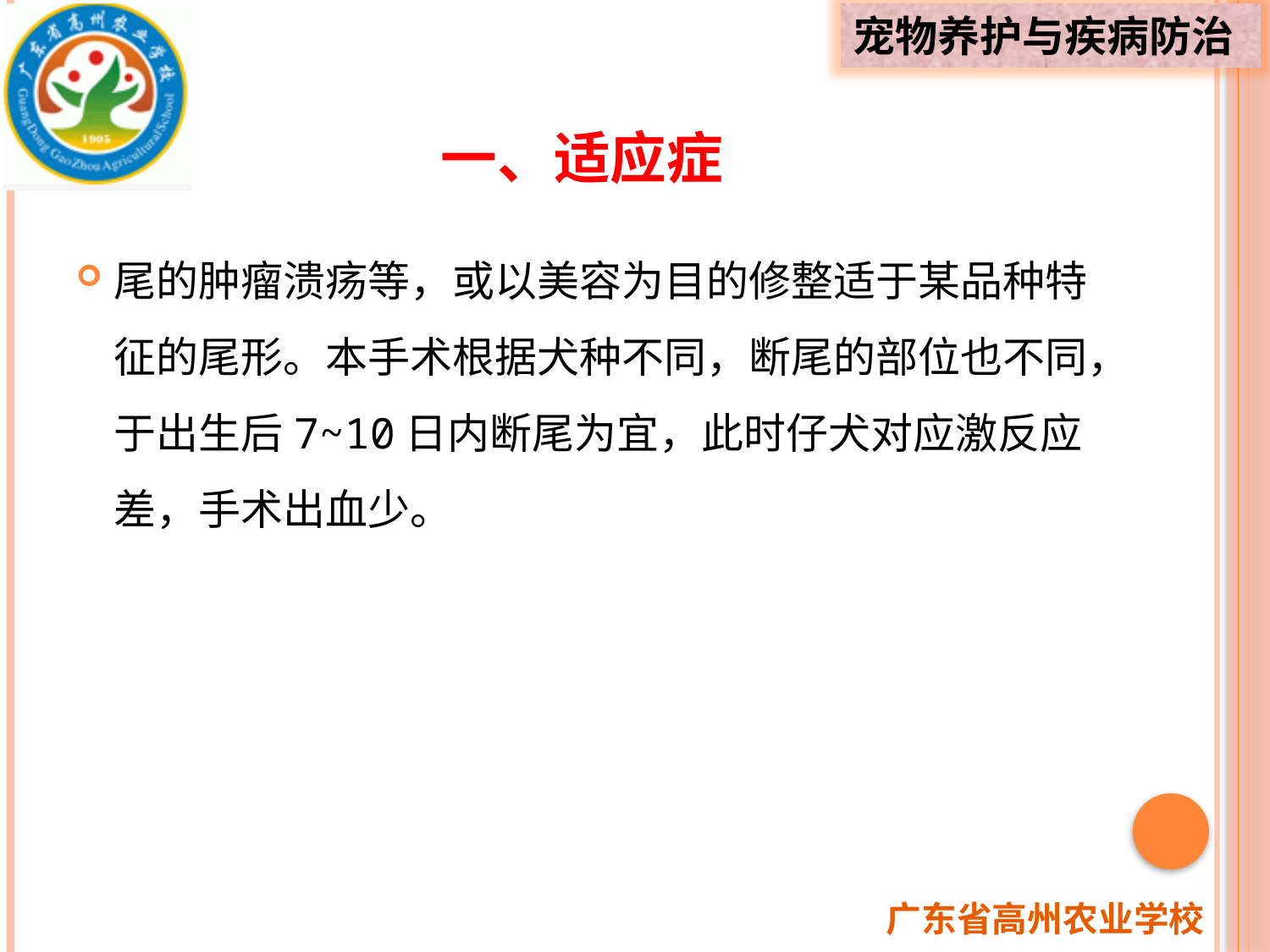

# 一、适应症
尾的肿瘤溃疡等，或以美容为目的修整适于某品种特征的尾形。本手术根据犬种不同，断尾的部位也不同，于出生后7~10日内断尾为宜，此时仔犬对应激反应差，手术出血少。